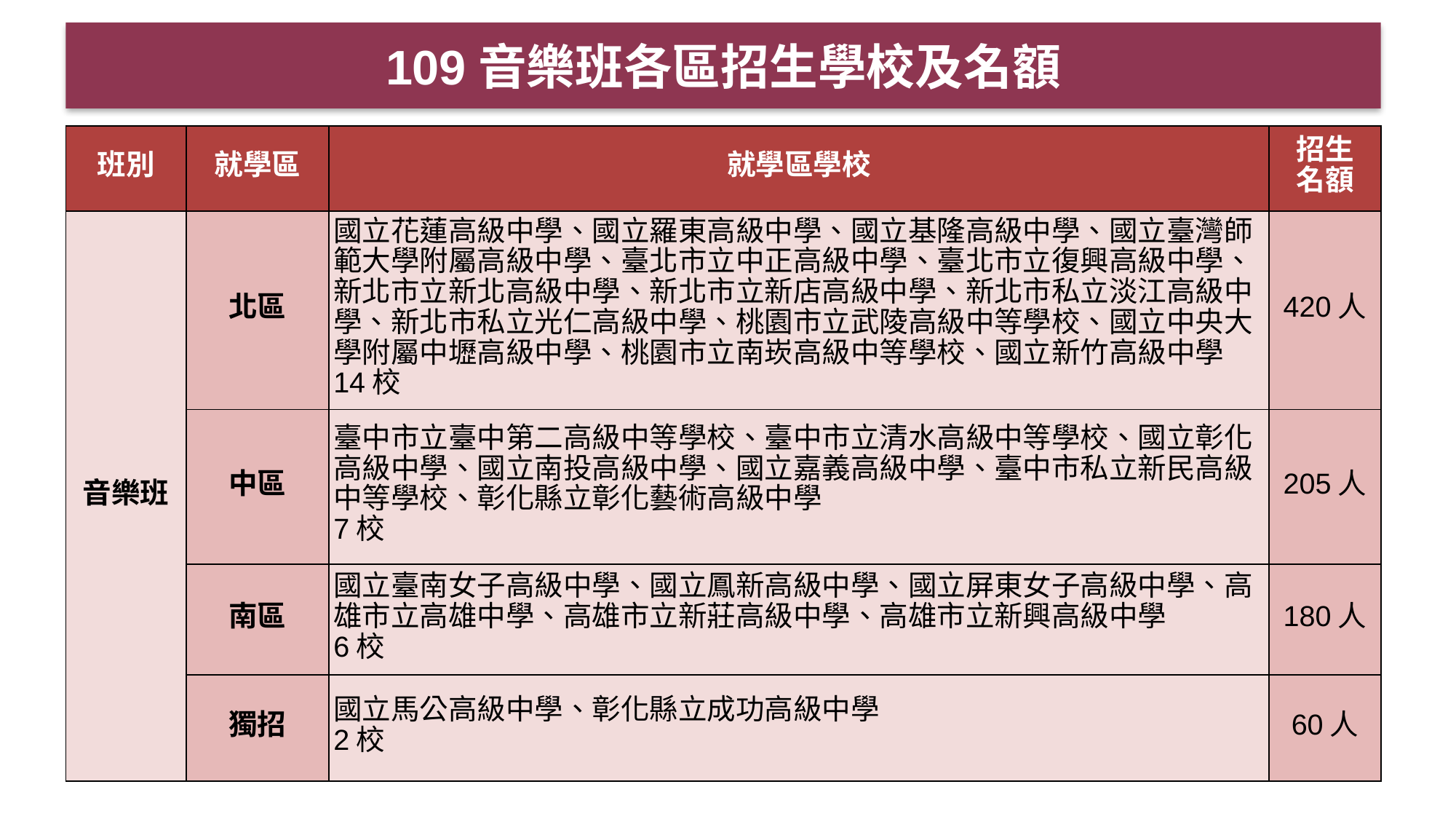

109音樂班各區招生學校及名額
| 班別 | 就學區 | 就學區學校 | 招生 名額 |
| --- | --- | --- | --- |
| 音樂班 | 北區 | 國立花蓮高級中學、國立羅東高級中學、國立基隆高級中學、國立臺灣師範大學附屬高級中學、臺北市立中正高級中學、臺北市立復興高級中學、新北市立新北高級中學、新北市立新店高級中學、新北市私立淡江高級中學、新北市私立光仁高級中學、桃園市立武陵高級中等學校、國立中央大學附屬中壢高級中學、桃園市立南崁高級中等學校、國立新竹高級中學 14校 | 420人 |
|  | 中區 | 臺中市立臺中第二高級中等學校、臺中市立清水高級中等學校、國立彰化高級中學、國立南投高級中學、國立嘉義高級中學、臺中市私立新民高級中等學校、彰化縣立彰化藝術高級中學 7校 | 205人 |
|  | 南區 | 國立臺南女子高級中學、國立鳳新高級中學、國立屏東女子高級中學、高雄市立高雄中學、高雄市立新莊高級中學、高雄市立新興高級中學 6校 | 180人 |
|  | 獨招 | 國立馬公高級中學、彰化縣立成功高級中學 2校 | 60人 |